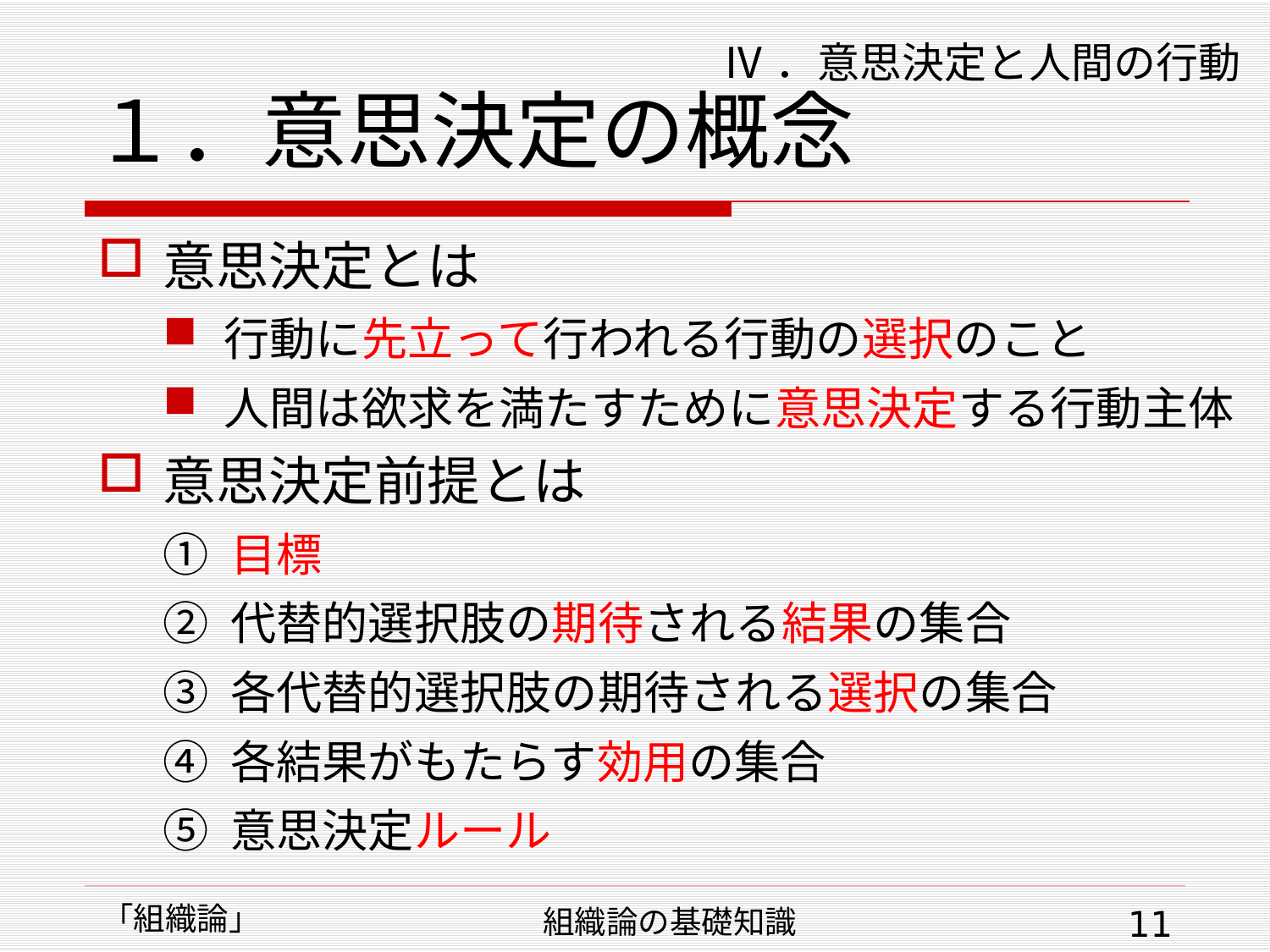

# １．意思決定の概念
Ⅳ．意思決定と人間の行動
意思決定とは
行動に先立って行われる行動の選択のこと
人間は欲求を満たすために意思決定する行動主体
意思決定前提とは
① 目標
② 代替的選択肢の期待される結果の集合
③ 各代替的選択肢の期待される選択の集合
④ 各結果がもたらす効用の集合
⑤ 意思決定ルール
「組織論」
組織論の基礎知識
11